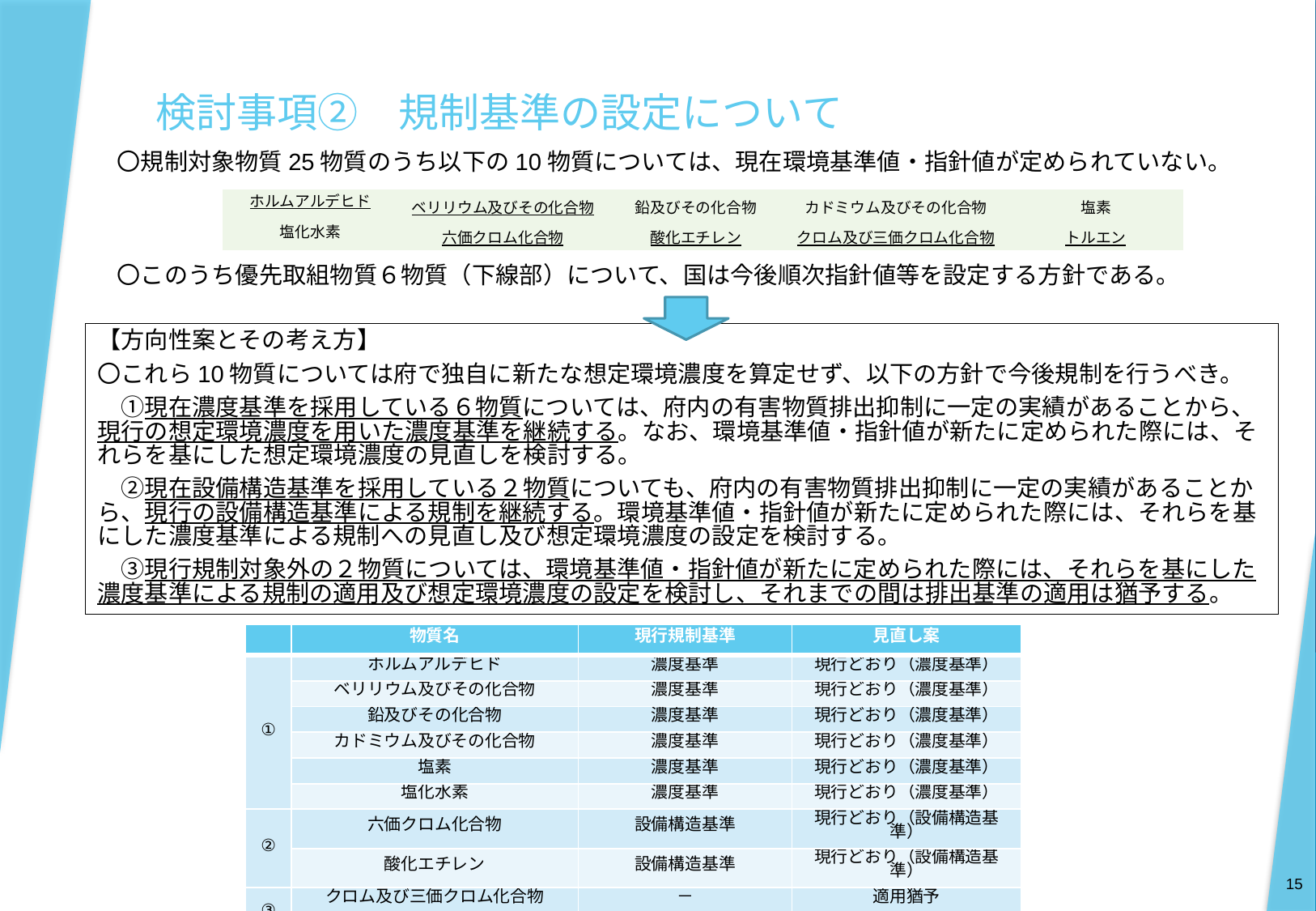

検討事項②　規制基準の設定について
〇規制対象物質25物質のうち以下の10物質については、現在環境基準値・指針値が定められていない。

〇このうち優先取組物質６物質（下線部）について、国は今後順次指針値等を設定する方針である。
| ホルムアルデヒド | ベリリウム及びその化合物 | 鉛及びその化合物 | カドミウム及びその化合物 | 塩素 |
| --- | --- | --- | --- | --- |
| 塩化水素 | 六価クロム化合物 | 酸化エチレン | クロム及び三価クロム化合物 | トルエン |

【方向性案とその考え方】
〇これら10物質については府で独自に新たな想定環境濃度を算定せず、以下の方針で今後規制を行うべき。
　①現在濃度基準を採用している６物質については、府内の有害物質排出抑制に一定の実績があることから、現行の想定環境濃度を用いた濃度基準を継続する。なお、環境基準値・指針値が新たに定められた際には、それらを基にした想定環境濃度の見直しを検討する。
　②現在設備構造基準を採用している２物質についても、府内の有害物質排出抑制に一定の実績があることから、現行の設備構造基準による規制を継続する。環境基準値・指針値が新たに定められた際には、それらを基にした濃度基準による規制への見直し及び想定環境濃度の設定を検討する。
　③現行規制対象外の２物質については、環境基準値・指針値が新たに定められた際には、それらを基にした濃度基準による規制の適用及び想定環境濃度の設定を検討し、それまでの間は排出基準の適用は猶予する。

|  | 物質名 | 現行規制基準 | 見直し案 |
| --- | --- | --- | --- |
| ① | ホルムアルデヒド | 濃度基準 | 現行どおり（濃度基準） |
|  | ベリリウム及びその化合物 | 濃度基準 | 現行どおり（濃度基準） |
|  | 鉛及びその化合物 | 濃度基準 | 現行どおり（濃度基準） |
|  | カドミウム及びその化合物 | 濃度基準 | 現行どおり（濃度基準） |
|  | 塩素 | 濃度基準 | 現行どおり（濃度基準） |
|  | 塩化水素 | 濃度基準 | 現行どおり（濃度基準） |
| ② | 六価クロム化合物 | 設備構造基準 | 現行どおり（設備構造基準） |
|  | 酸化エチレン | 設備構造基準 | 現行どおり（設備構造基準） |
| ③ | クロム及び三価クロム化合物 | － | 適用猶予 |
|  | トルエン | － | 適用猶予 |
15